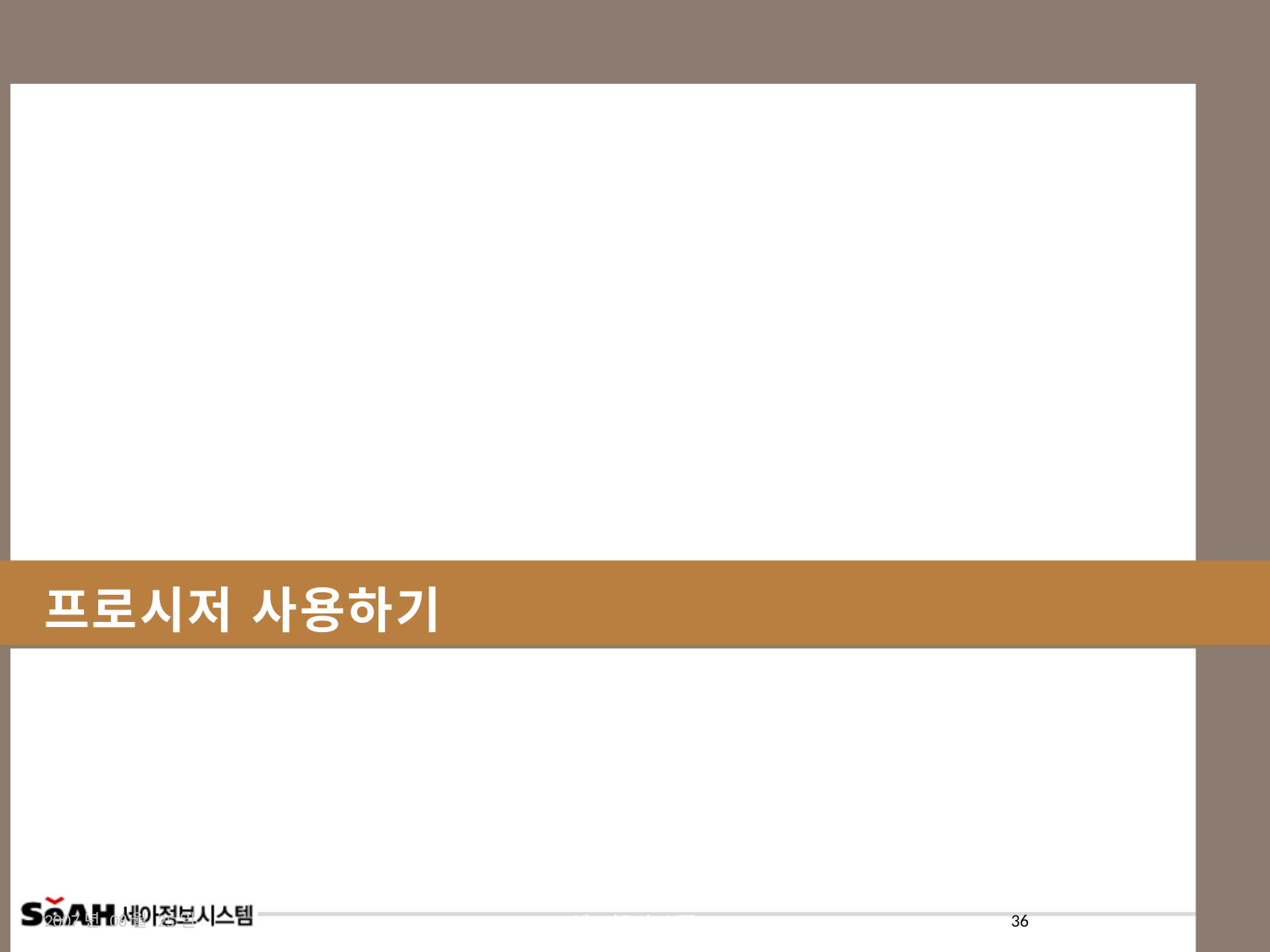

# 프로시저 사용하기
2007년 08월 25일
Visual Basic .NET
36